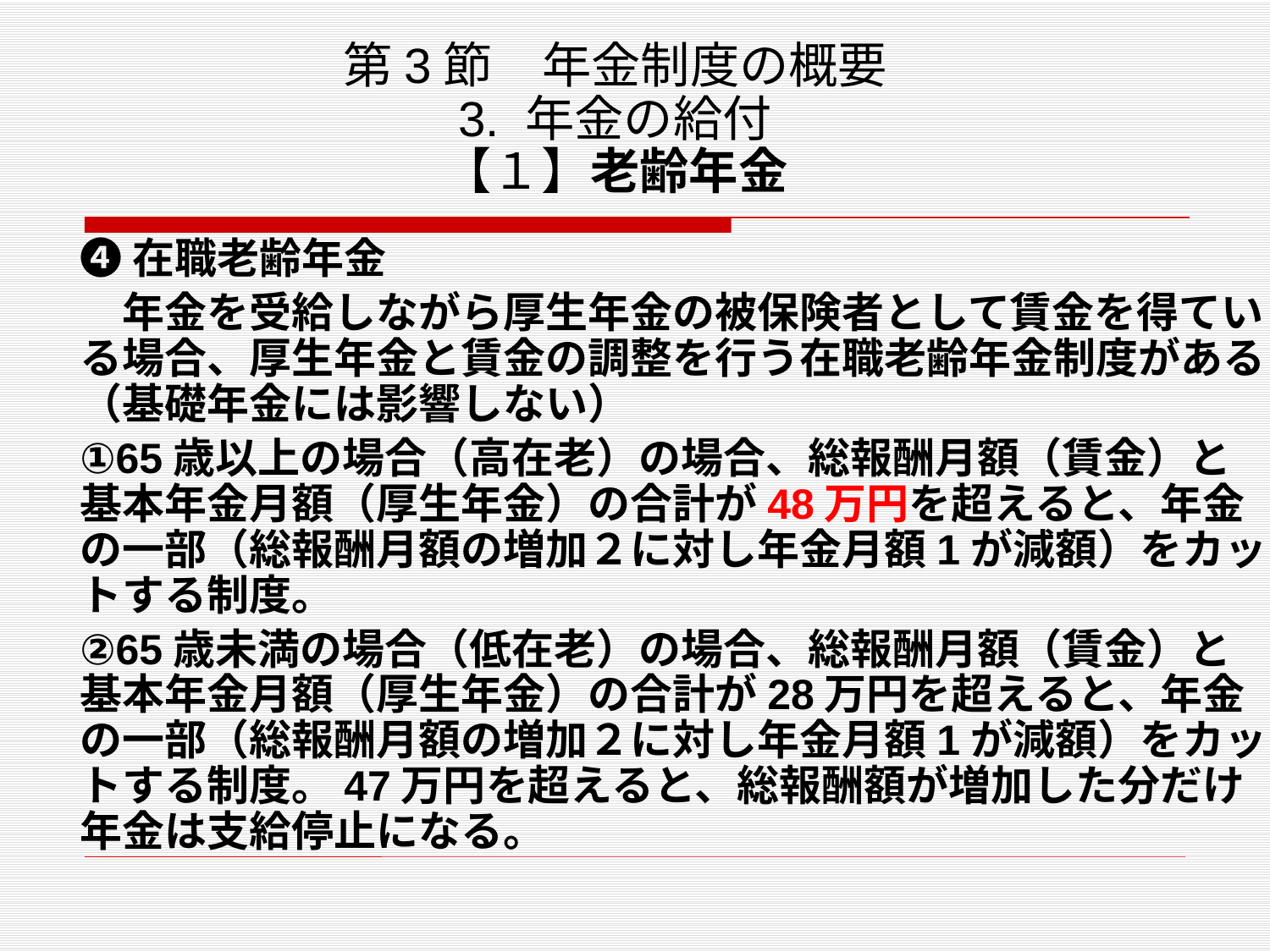

# 第3節　年金制度の概要 3. 年金の給付 【１】老齢年金
❹在職老齢年金
　年金を受給しながら厚生年金の被保険者として賃金を得ている場合、厚生年金と賃金の調整を行う在職老齢年金制度がある（基礎年金には影響しない）
①65歳以上の場合（高在老）の場合、総報酬月額（賃金）と基本年金月額（厚生年金）の合計が48万円を超えると、年金の一部（総報酬月額の増加２に対し年金月額1が減額）をカットする制度。
②65歳未満の場合（低在老）の場合、総報酬月額（賃金）と基本年金月額（厚生年金）の合計が28万円を超えると、年金の一部（総報酬月額の増加２に対し年金月額1が減額）をカットする制度。47万円を超えると、総報酬額が増加した分だけ年金は支給停止になる。